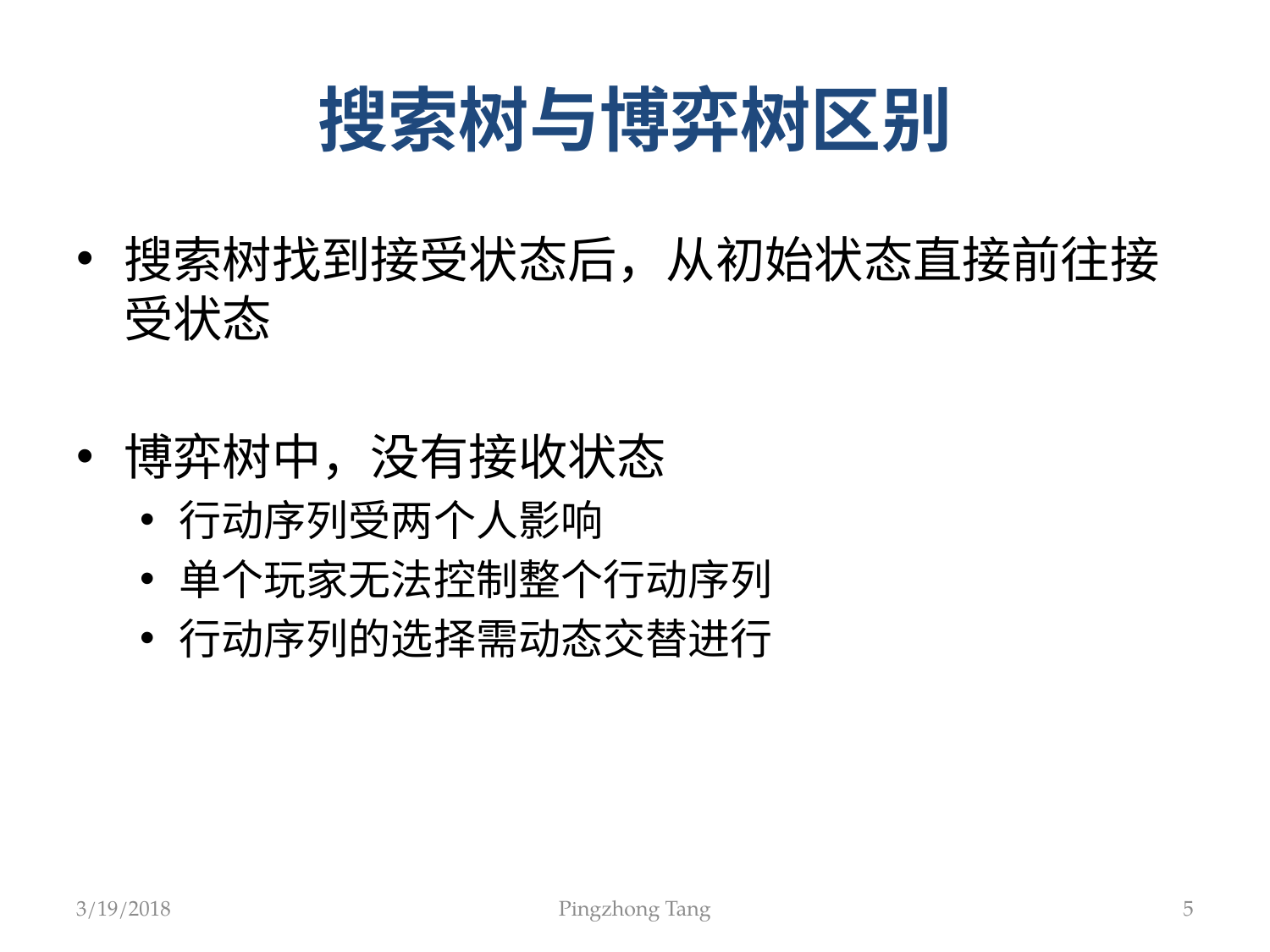

# 搜索树与博弈树区别
搜索树找到接受状态后，从初始状态直接前往接受状态

博弈树中，没有接收状态
行动序列受两个人影响
单个玩家无法控制整个行动序列
行动序列的选择需动态交替进行
3/19/2018
Pingzhong Tang
5